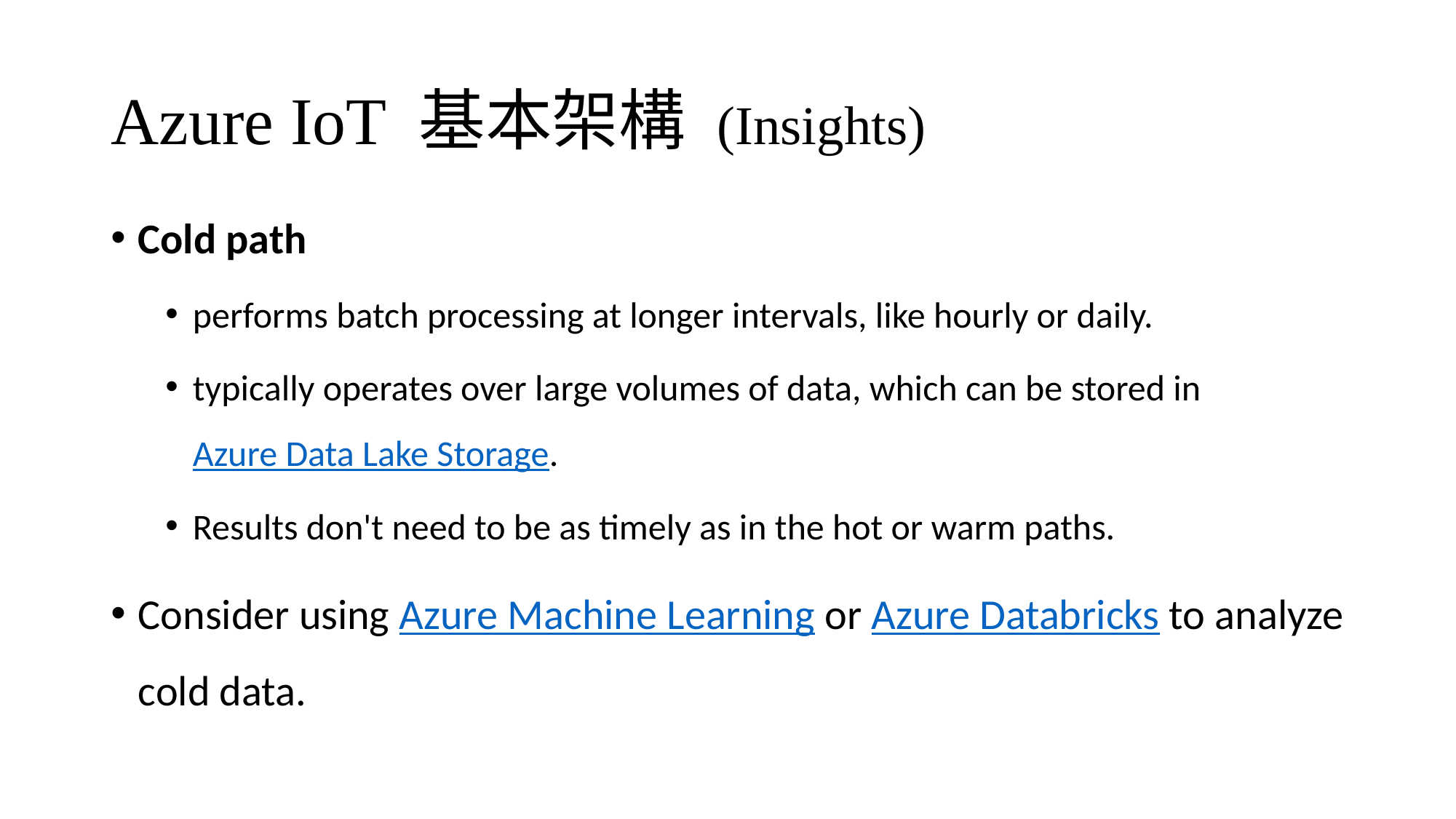

# Azure IoT 基本架構 (Insights)
Cold path
performs batch processing at longer intervals, like hourly or daily.
typically operates over large volumes of data, which can be stored in Azure Data Lake Storage.
Results don't need to be as timely as in the hot or warm paths.
Consider using Azure Machine Learning or Azure Databricks to analyze cold data.